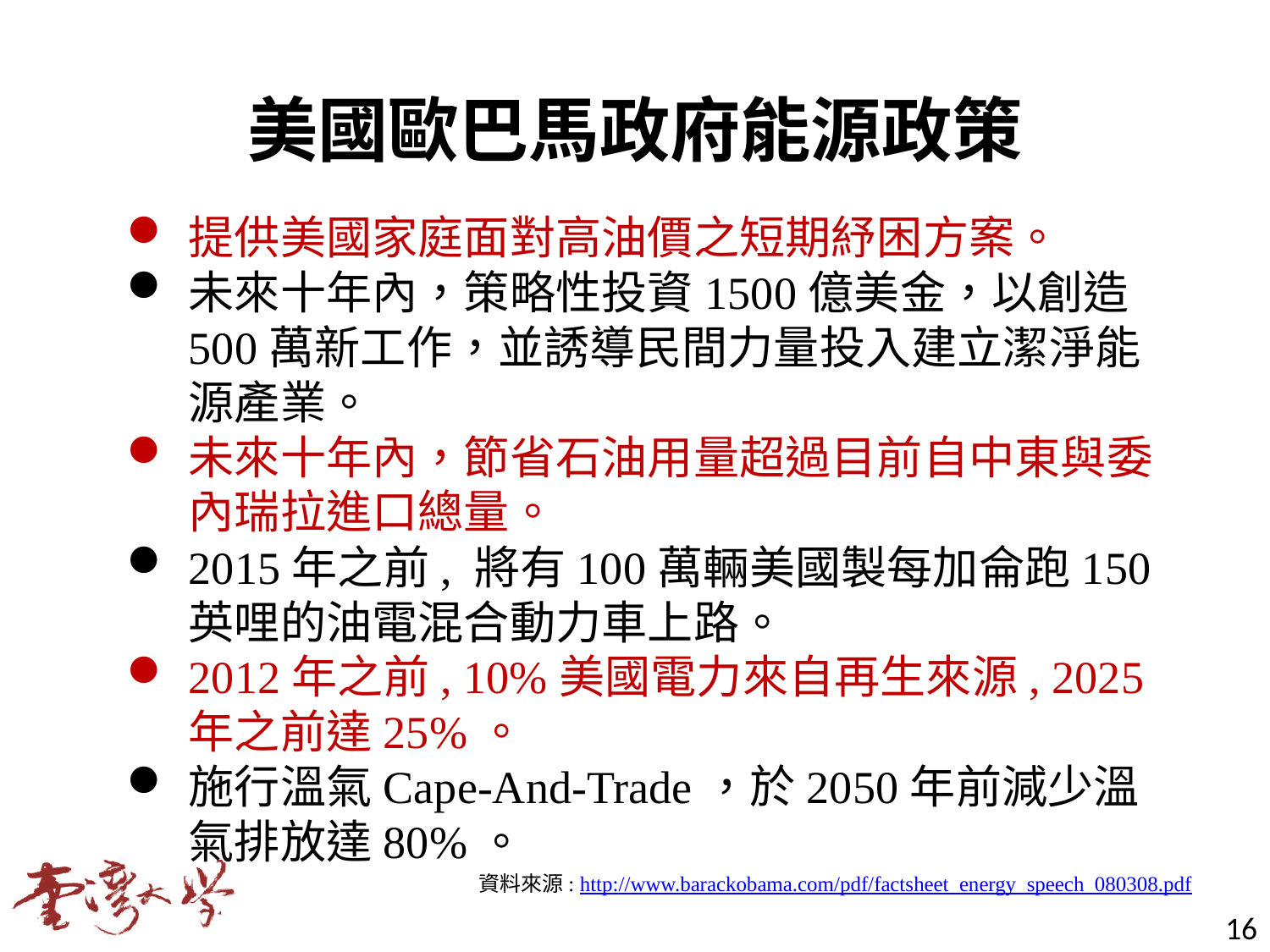

美國歐巴馬政府能源政策
提供美國家庭面對高油價之短期紓困方案。
未來十年內，策略性投資1500億美金，以創造500萬新工作，並誘導民間力量投入建立潔淨能源產業。
未來十年內，節省石油用量超過目前自中東與委內瑞拉進口總量。
2015年之前, 將有100萬輛美國製每加侖跑150英哩的油電混合動力車上路。
2012年之前, 10%美國電力來自再生來源, 2025年之前達25%。
施行溫氣Cape-And-Trade，於2050年前減少溫氣排放達80%。
資料來源: http://www.barackobama.com/pdf/factsheet_energy_speech_080308.pdf
16